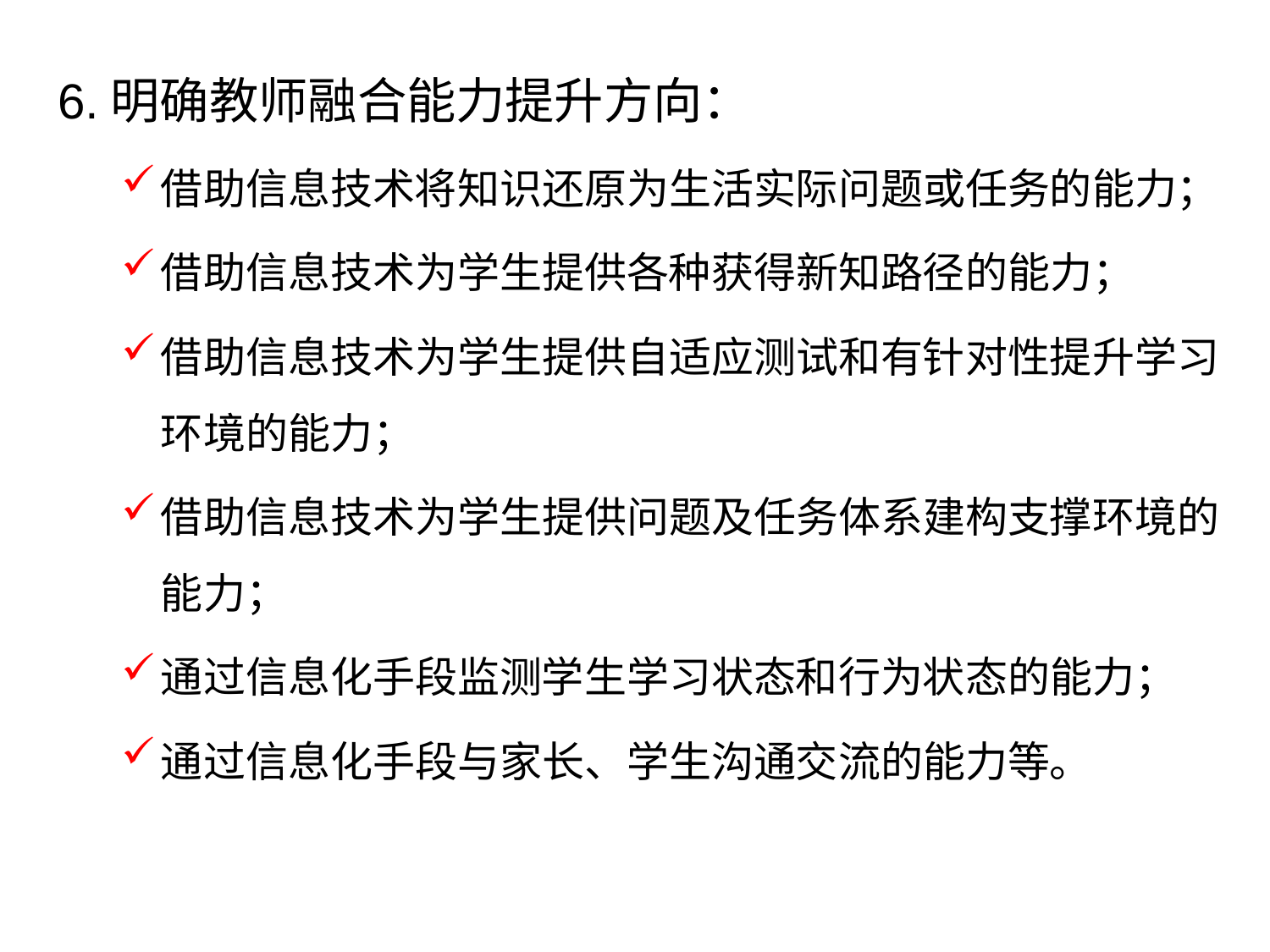

6.明确教师融合能力提升方向：
借助信息技术将知识还原为生活实际问题或任务的能力；
借助信息技术为学生提供各种获得新知路径的能力；
借助信息技术为学生提供自适应测试和有针对性提升学习环境的能力；
借助信息技术为学生提供问题及任务体系建构支撑环境的能力；
通过信息化手段监测学生学习状态和行为状态的能力；
通过信息化手段与家长、学生沟通交流的能力等。